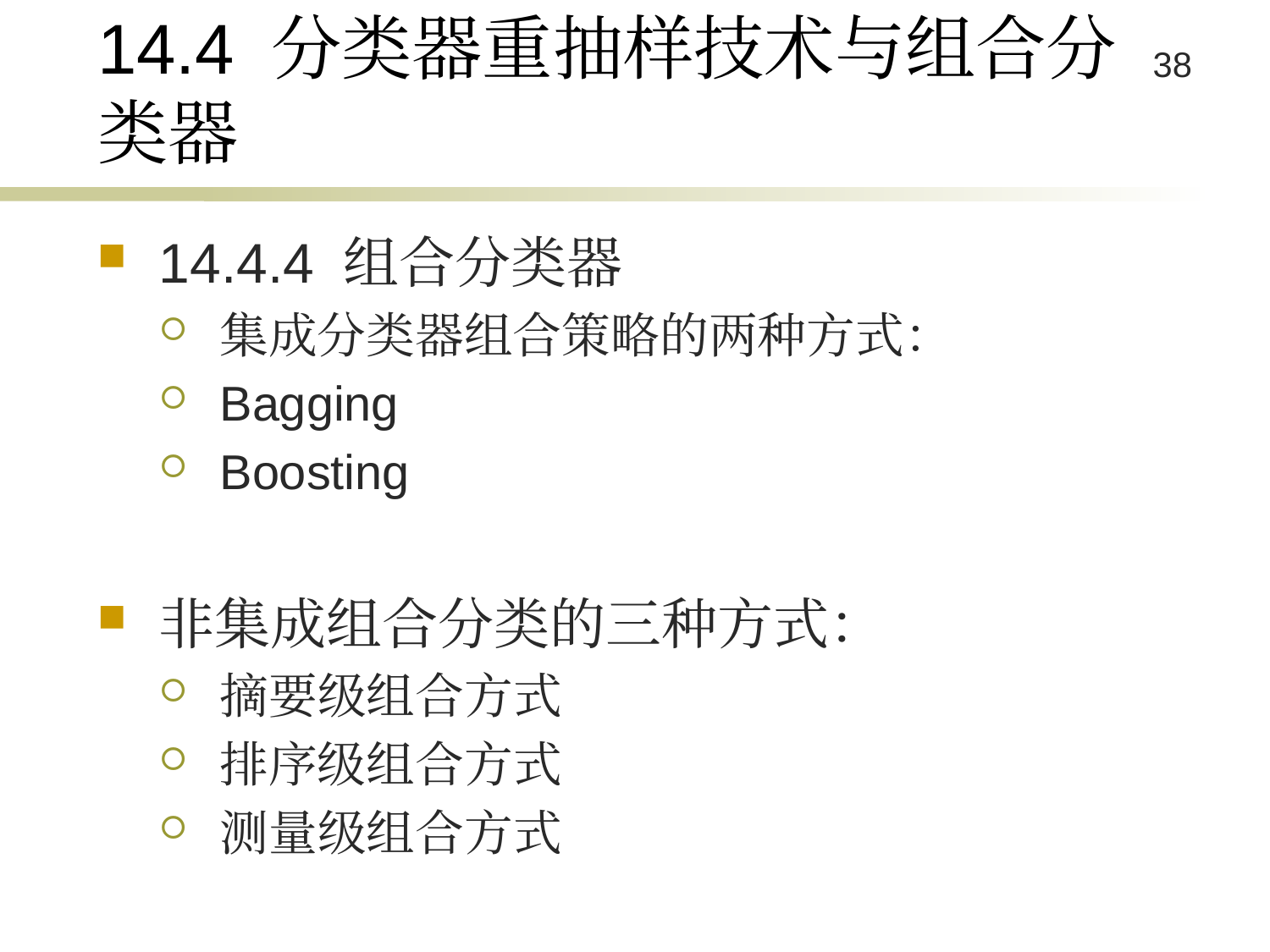

# 14.4 分类器重抽样技术与组合分类器
14.4.4 组合分类器
集成分类器组合策略的两种方式：
Bagging
Boosting

非集成组合分类的三种方式：
摘要级组合方式
排序级组合方式
测量级组合方式